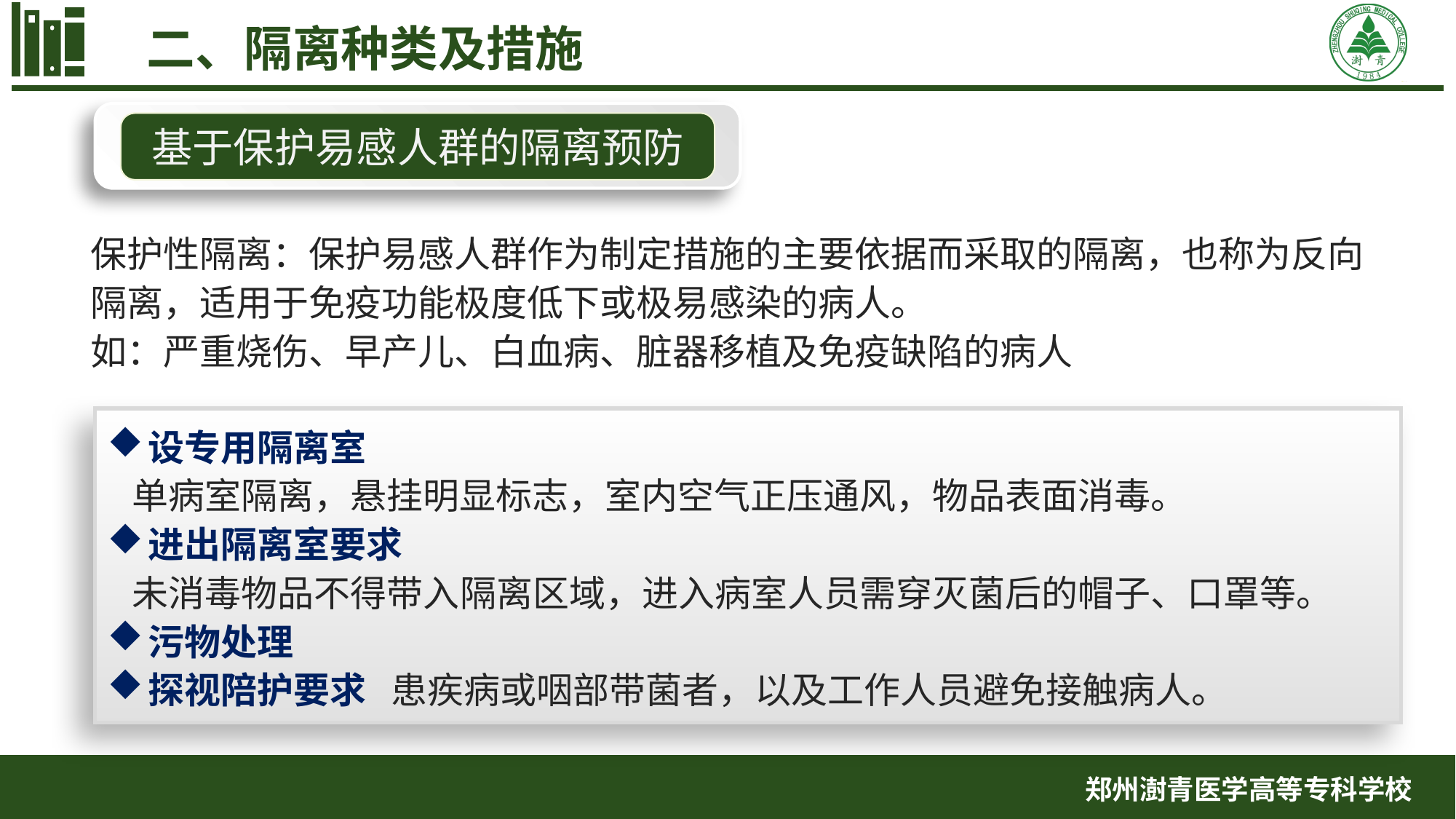

二、隔离种类及措施

基于保护易感人群的隔离预防
保护性隔离：保护易感人群作为制定措施的主要依据而采取的隔离，也称为反向隔离，适用于免疫功能极度低下或极易感染的病人。
如：严重烧伤、早产儿、白血病、脏器移植及免疫缺陷的病人
设专用隔离室
  单病室隔离，悬挂明显标志，室内空气正压通风，物品表面消毒。
进出隔离室要求
  未消毒物品不得带入隔离区域，进入病室人员需穿灭菌后的帽子、口罩等。
污物处理
探视陪护要求   患疾病或咽部带菌者，以及工作人员避免接触病人。
郑州澍青医学高等专科学校